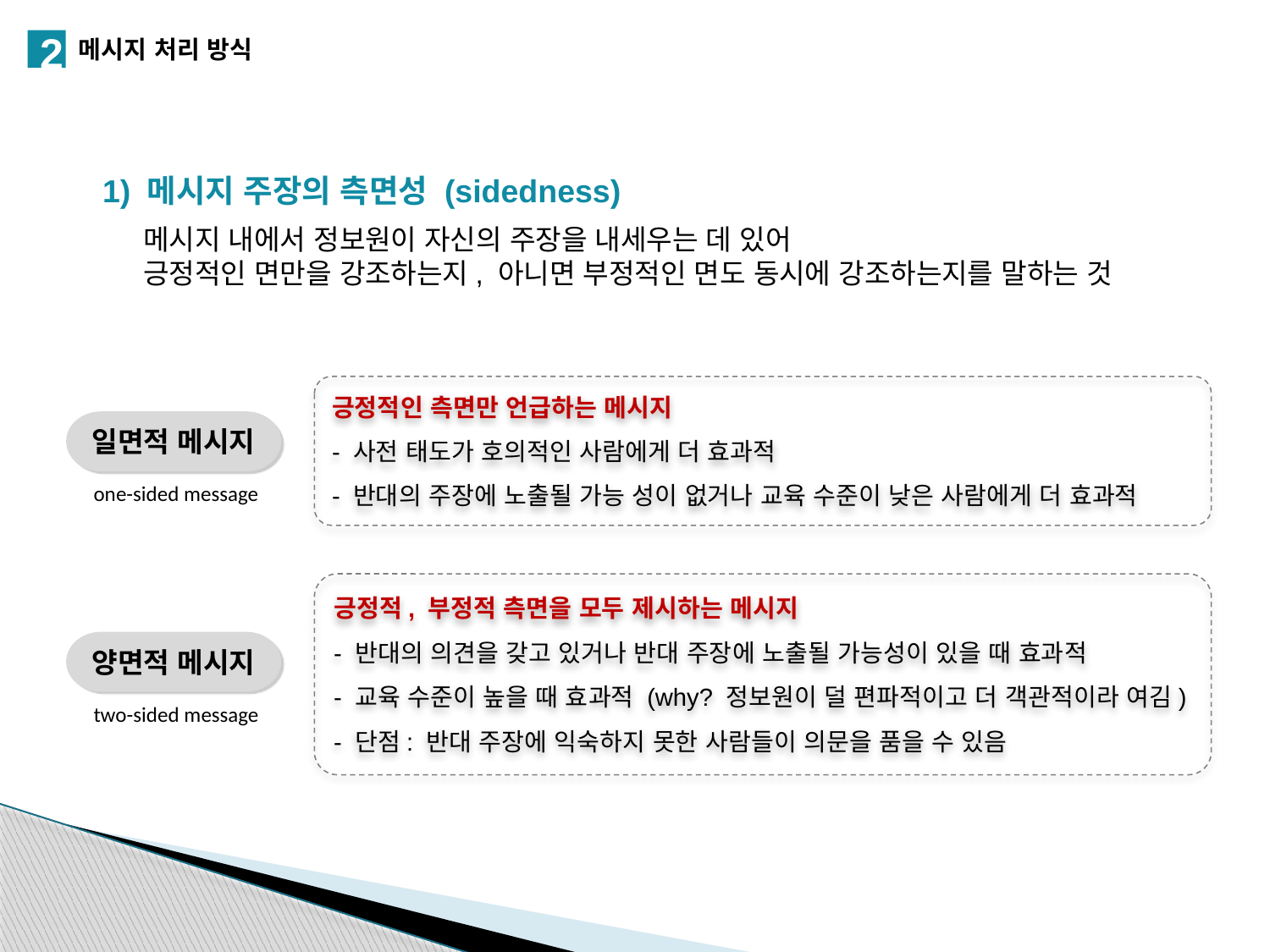

2
메시지 처리 방식

1) 메시지 주장의 측면성 (sidedness)
메시지 내에서 정보원이 자신의 주장을 내세우는 데 있어
긍정적인 면만을 강조하는지, 아니면 부정적인 면도 동시에 강조하는지를 말하는 것
긍정적인 측면만 언급하는 메시지
- 사전 태도가 호의적인 사람에게 더 효과적
- 반대의 주장에 노출될 가능 성이 없거나 교육 수준이 낮은 사람에게 더 효과적
일면적 메시지
one-sided message
긍정적, 부정적 측면을 모두 제시하는 메시지
- 반대의 의견을 갖고 있거나 반대 주장에 노출될 가능성이 있을 때 효과적
- 교육 수준이 높을 때 효과적 (why? 정보원이 덜 편파적이고 더 객관적이라 여김)
- 단점: 반대 주장에 익숙하지 못한 사람들이 의문을 품을 수 있음
양면적 메시지
two-sided message